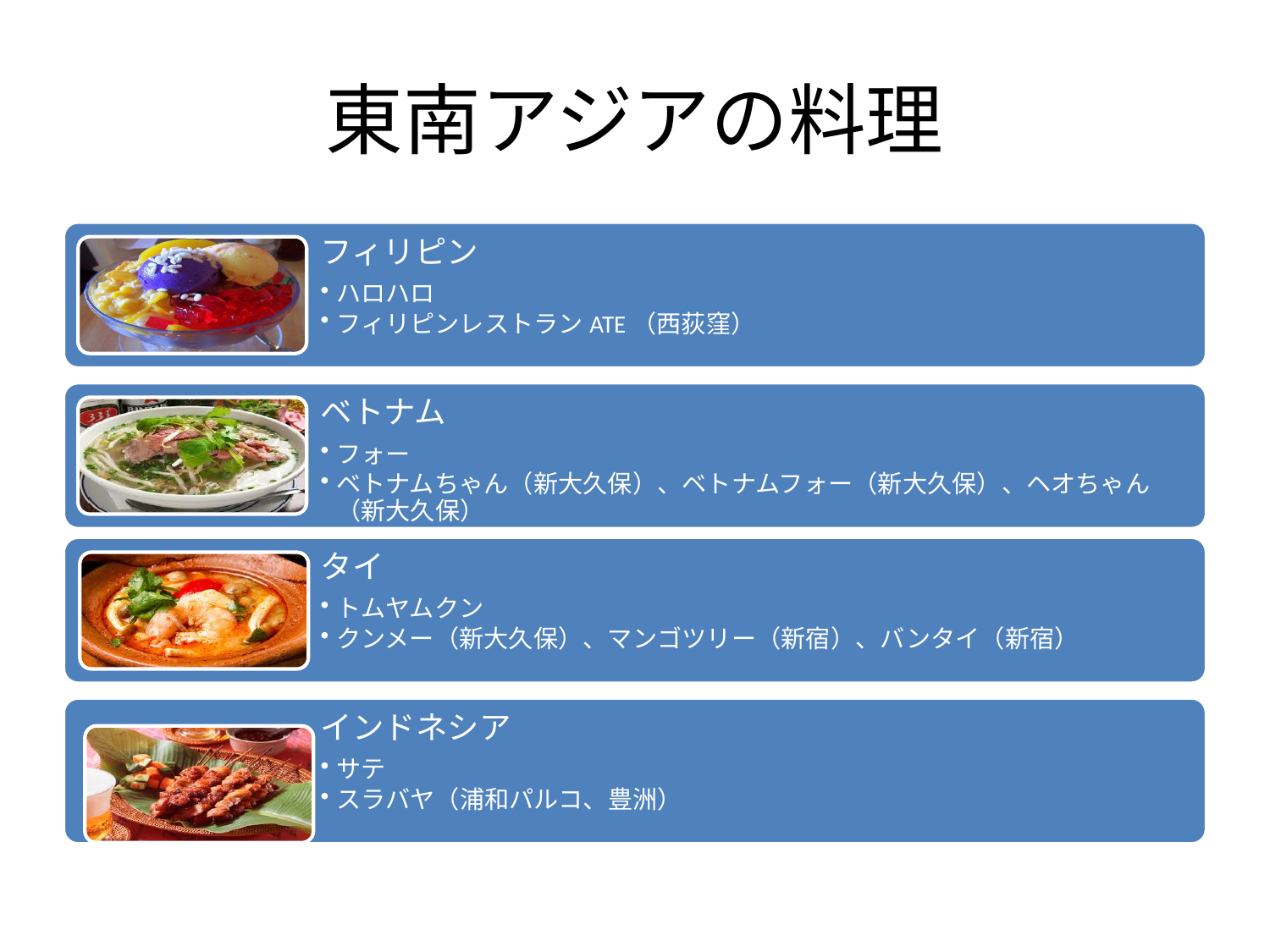

# 東南アジアの料理
フィリピン
ハロハロ
フィリピンレストランATE（西荻窪）
ベトナム
フォー
ベトナムちゃん（新大久保）、ベトナムフォー（新大久保）、ヘオちゃん（新大久保）
タイ
トムヤムクン
クンメー（新大久保）、マンゴツリー（新宿）、バンタイ（新宿）
インドネシア
サテ
スラバヤ（浦和パルコ、豊洲）